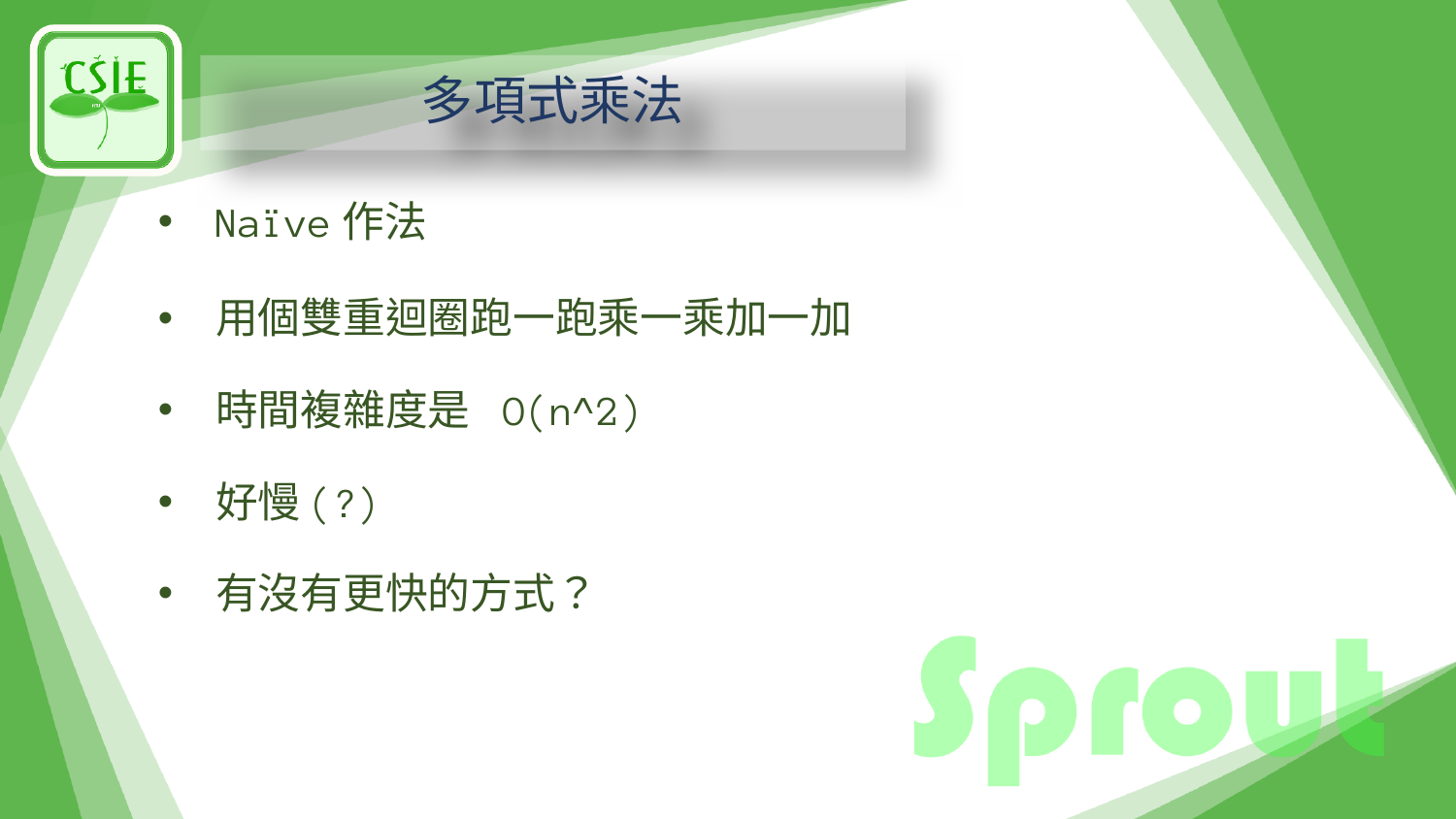

# 多項式乘法
Naïve作法
用個雙重迴圈跑一跑乘一乘加一加
時間複雜度是 O(n^2)
好慢(?)
有沒有更快的方式？